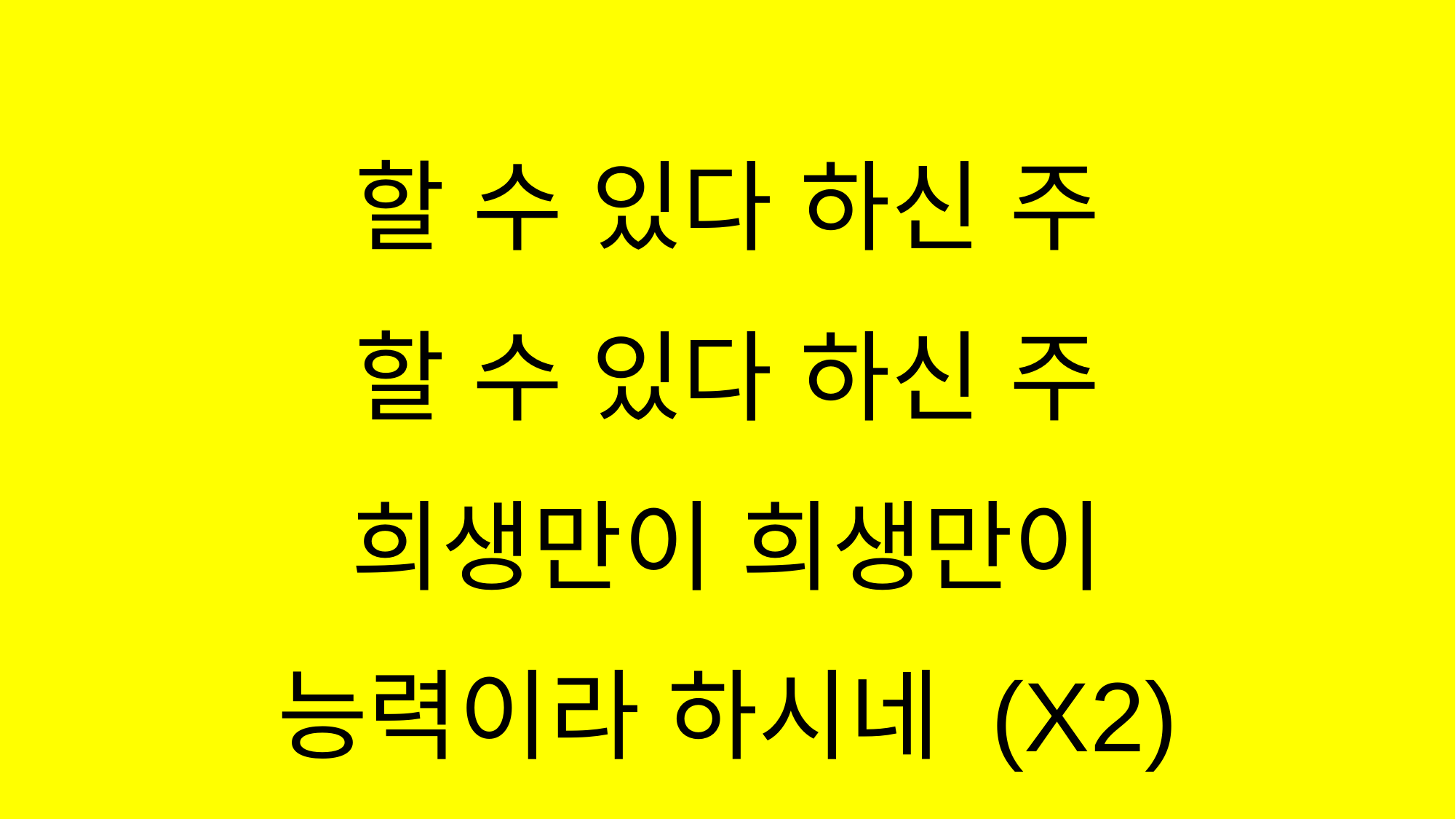

#
할 수 있다 하신 주

할 수 있다 하신 주

희생만이 희생만이

능력이라 하시네 (X2)